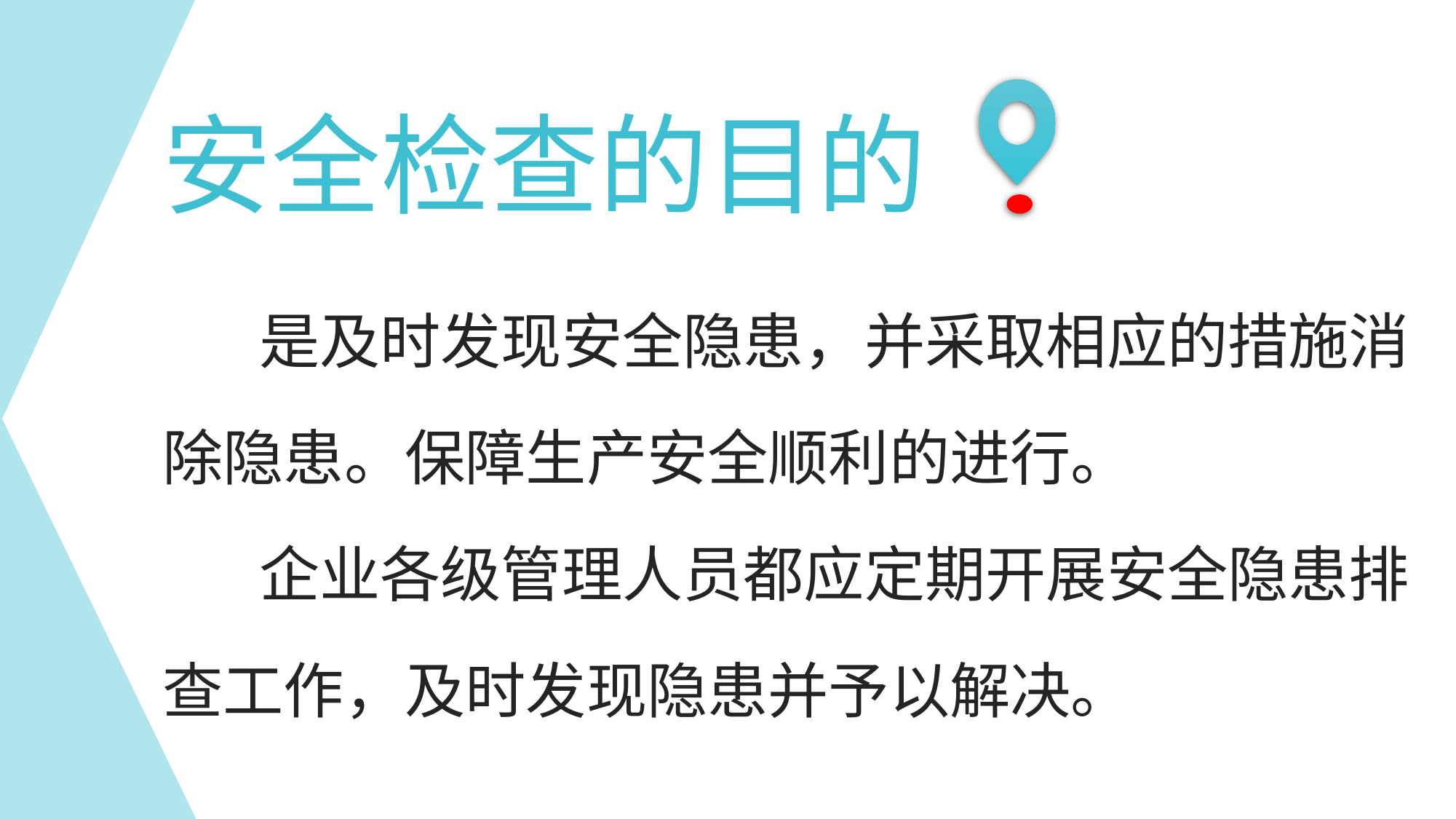

安全检查的目的

      是及时发现安全隐患，并采取相应的措施消除隐患。保障生产安全顺利的进行。
      企业各级管理人员都应定期开展安全隐患排查工作，及时发现隐患并予以解决。